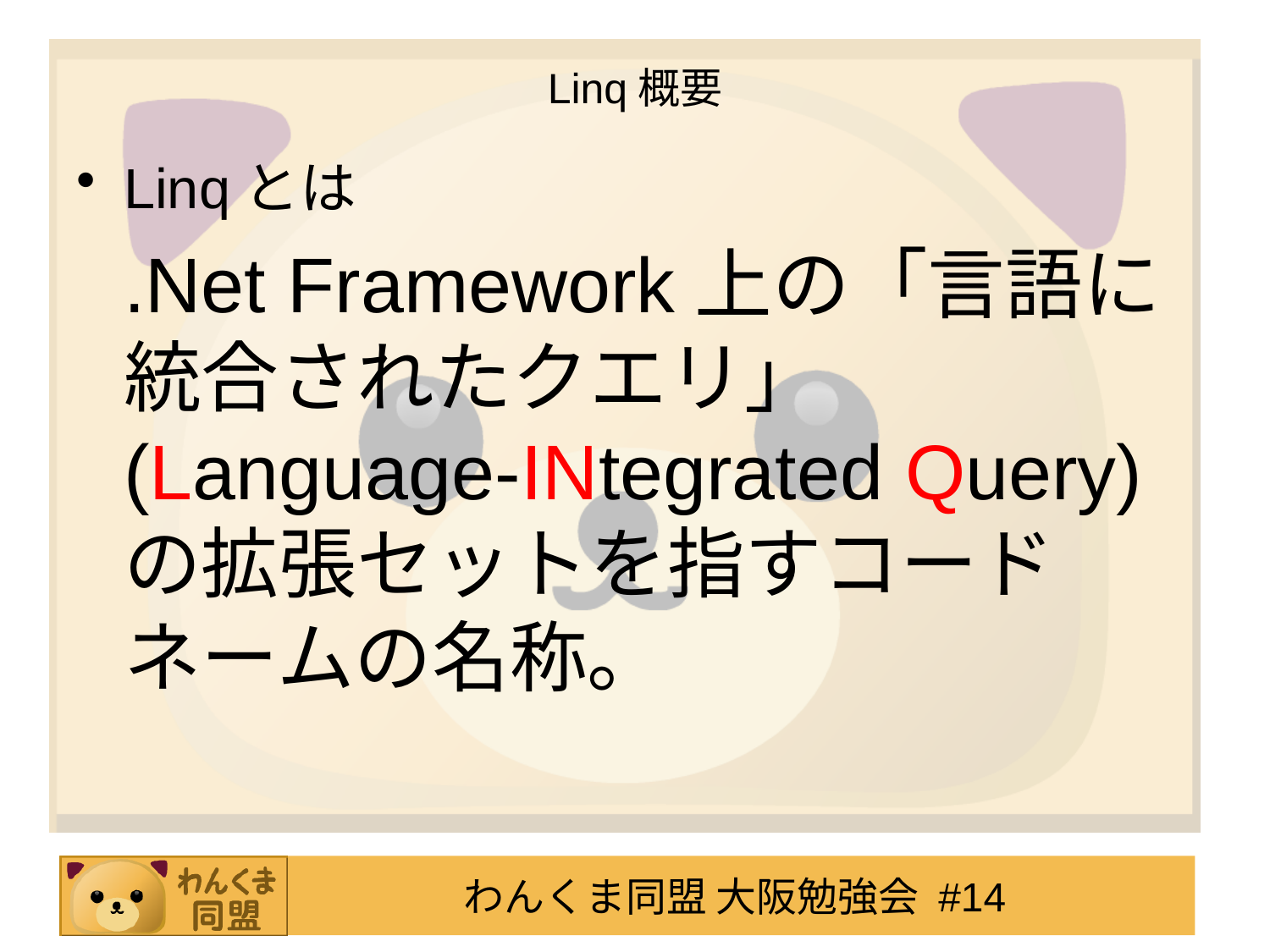

# Linq概要
Linqとは
	.Net Framework上の「言語に統合されたクエリ」(Language-INtegrated Query)の拡張セットを指すコードネームの名称。